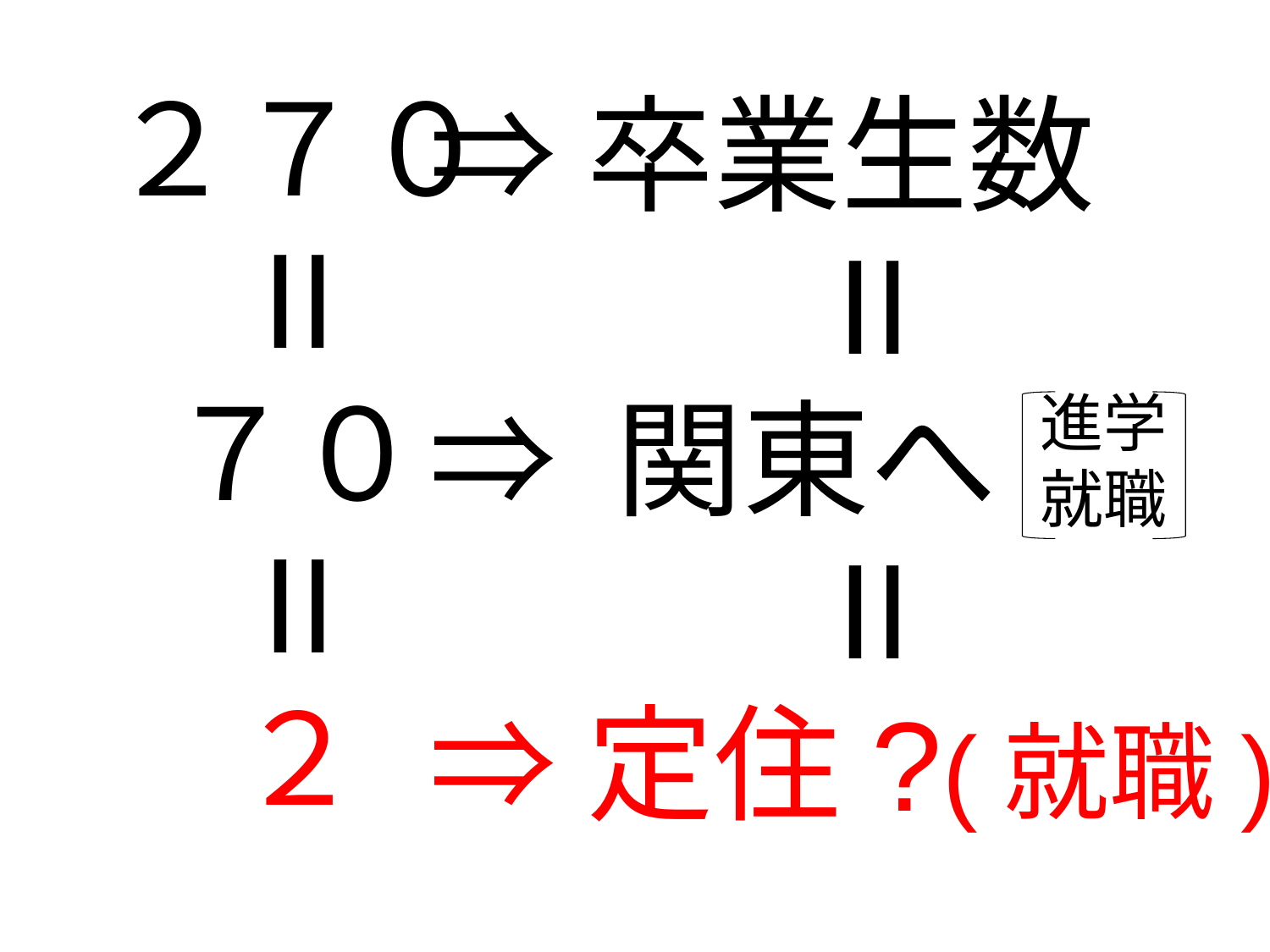

２７０
　Ⅱ
 ７０
　Ⅱ
　２
⇒卒業生数
　　　Ⅱ
⇒ 関東へ
　　　Ⅱ
⇒定住?(就職)
進学
就職